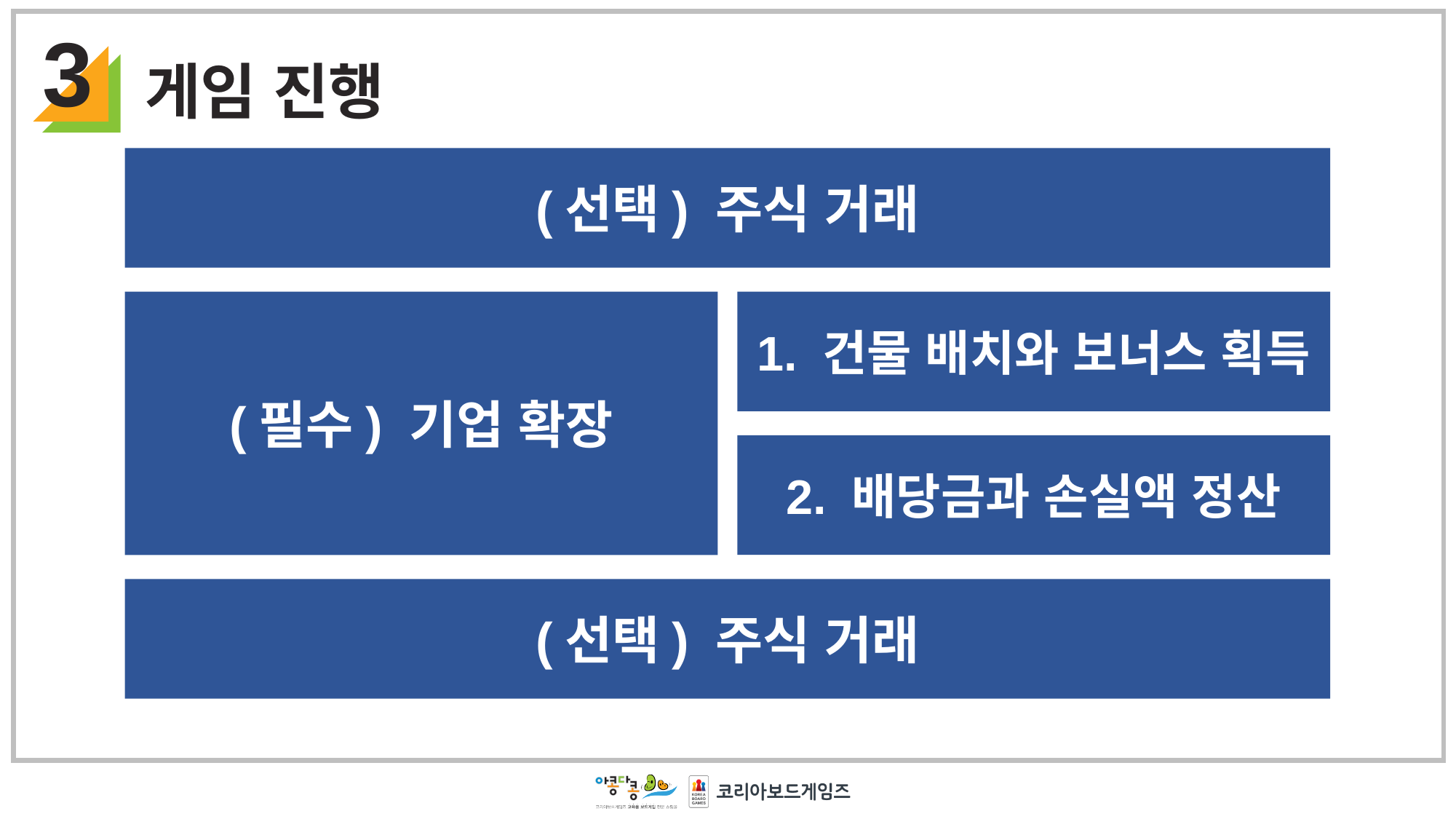

3
게임 진행
(선택) 주식 거래
이런 식으로 턴 진행을 요약
(필수) 기업 확장
1. 건물 배치와 보너스 획득
2. 배당금과 손실액 정산
(선택) 주식 거래